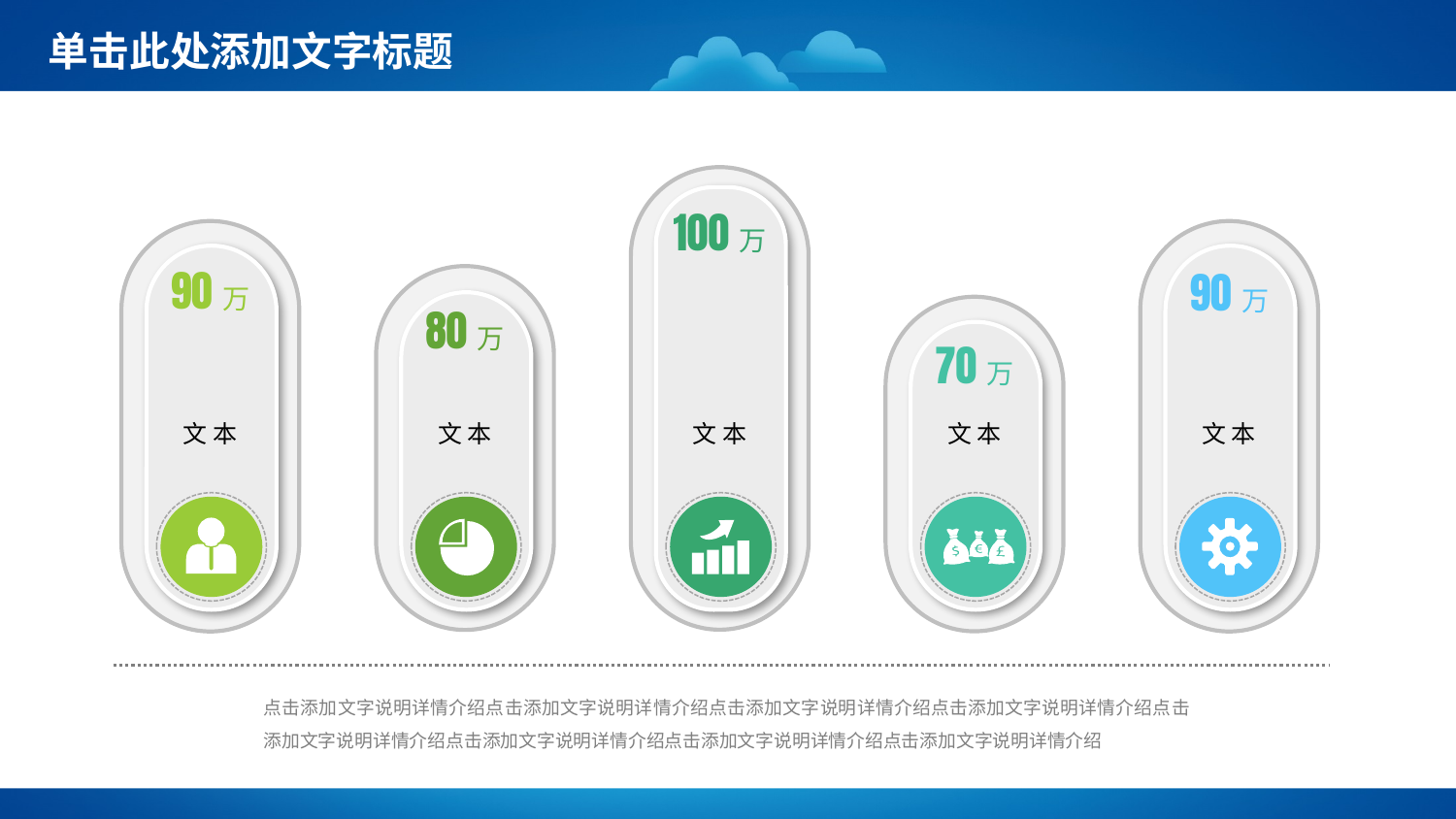

100万

90万
90万

80万

70万
文 本
文 本
文 本
文 本
文 本

点击添加文字说明详情介绍点击添加文字说明详情介绍点击添加文字说明详情介绍点击添加文字说明详情介绍点击添加文字说明详情介绍点击添加文字说明详情介绍点击添加文字说明详情介绍点击添加文字说明详情介绍